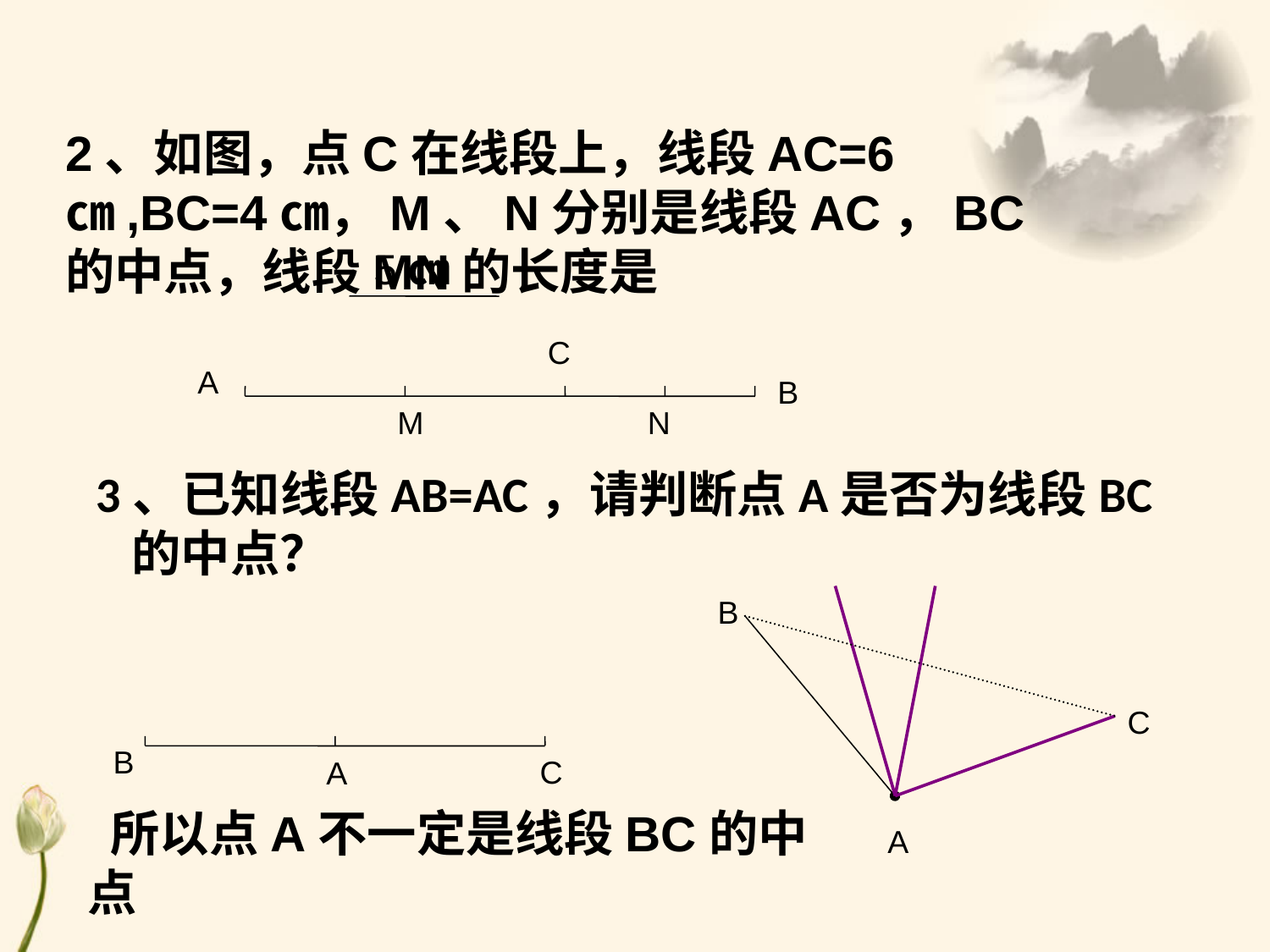

2、如图，点C在线段上，线段AC=6㎝,BC=4㎝，M、N分别是线段AC，BC的中点，线段MN的长度是
 5㎝

C
A
B

M
N
 3、已知线段AB=AC，请判断点A是否为线段BC的中点？
B

C

B

C
A
 所以点A不一定是线段BC的中点
A